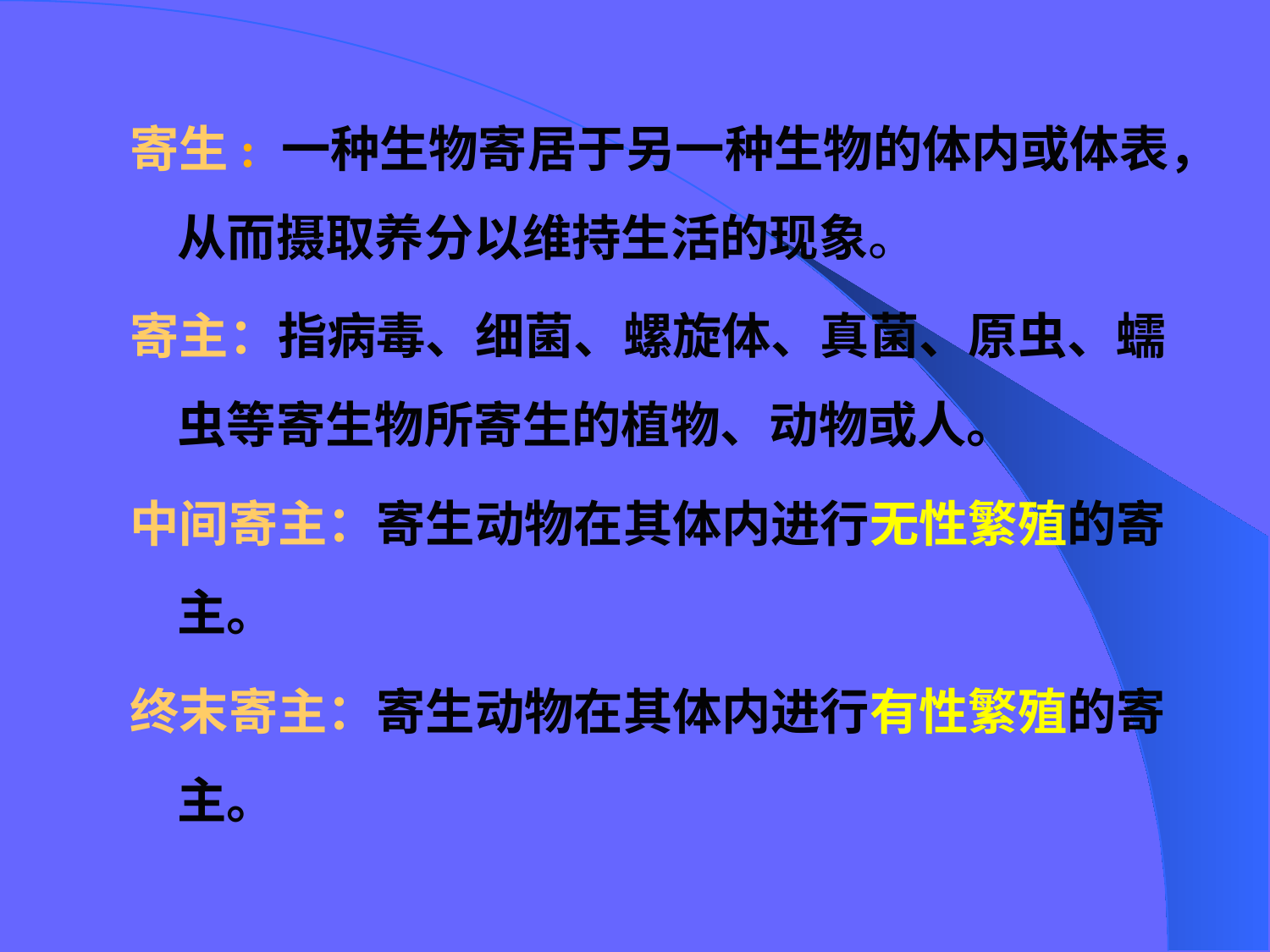

寄生: 一种生物寄居于另一种生物的体内或体表，从而摄取养分以维持生活的现象。
寄主：指病毒、细菌、螺旋体、真菌、原虫、蠕虫等寄生物所寄生的植物、动物或人。
中间寄主：寄生动物在其体内进行无性繁殖的寄主。
终末寄主：寄生动物在其体内进行有性繁殖的寄主。